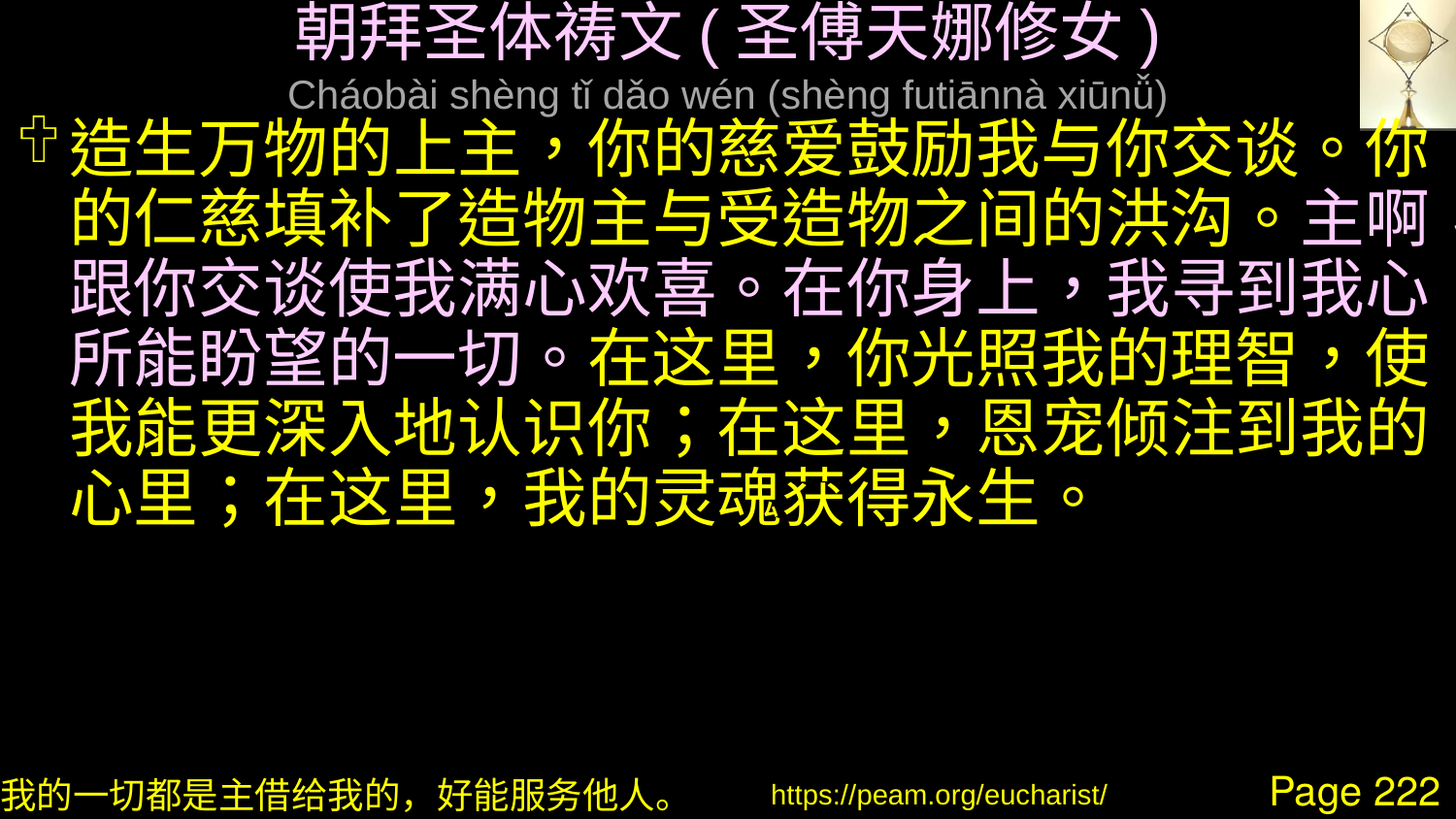

# 朝拜圣体祷文(圣傅天娜修女) Cháobài shèng tǐ dǎo wén (shèng futiānnà xiūnǚ)
造生万物的上主，你的慈爱鼓励我与你交谈。你的仁慈填补了造物主与受造物之间的洪沟。主啊，跟你交谈使我满心欢喜。在你身上，我寻到我心所能盼望的一切。在这里，你光照我的理智，使我能更深入地认识你；在这里，恩宠倾注到我的心里；在这里，我的灵魂获得永生。